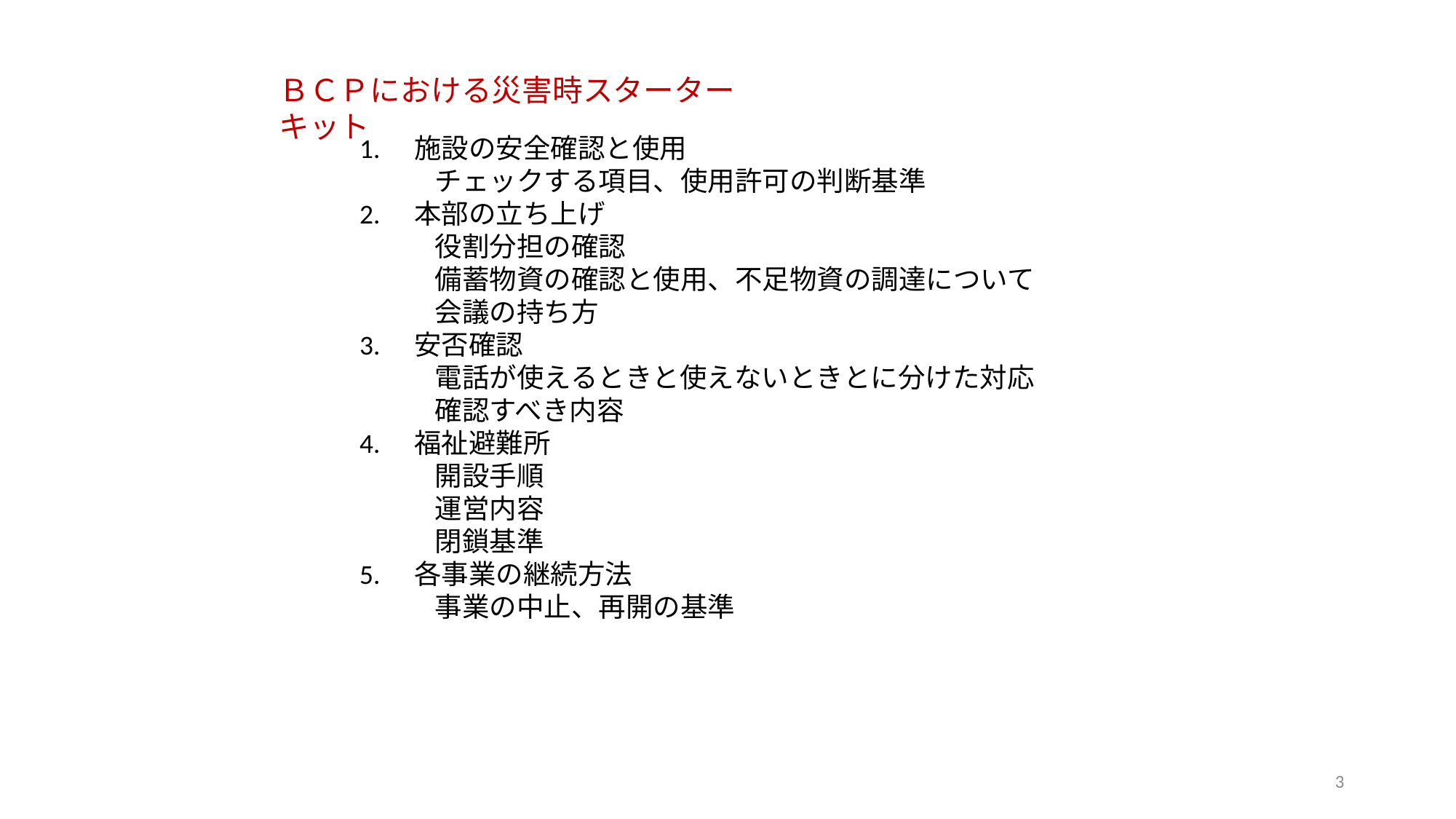

ＢＣＰにおける災害時スターターキット
　1.　施設の安全確認と使用
　　　　チェックする項目、使用許可の判断基準
　2.　本部の立ち上げ
　　　　役割分担の確認
　　　　備蓄物資の確認と使用、不足物資の調達について
　　　　会議の持ち方
　3.　安否確認
　　　　電話が使えるときと使えないときとに分けた対応
　　　　確認すべき内容
　4.　福祉避難所
　　　　開設手順
　　　　運営内容
　　　　閉鎖基準
　5.　各事業の継続方法
　　　　事業の中止、再開の基準

3